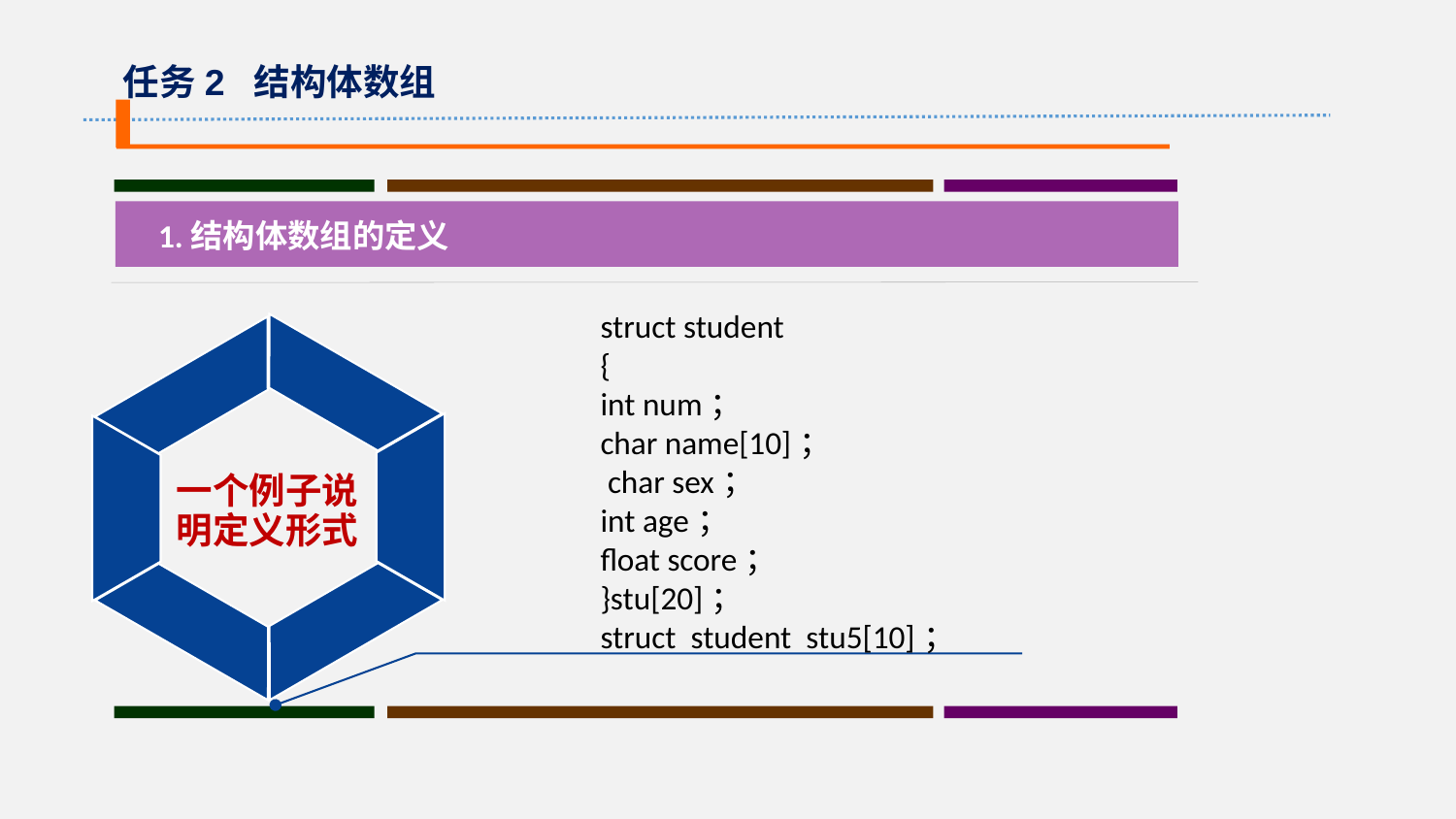

任务2  结构体数组

1.结构体数组的定义

struct student
{
int num；
char name[10]；
 char sex；
int age；
float score；
}stu[20]；
struct  student  stu5[10]；

一个例子说明定义形式